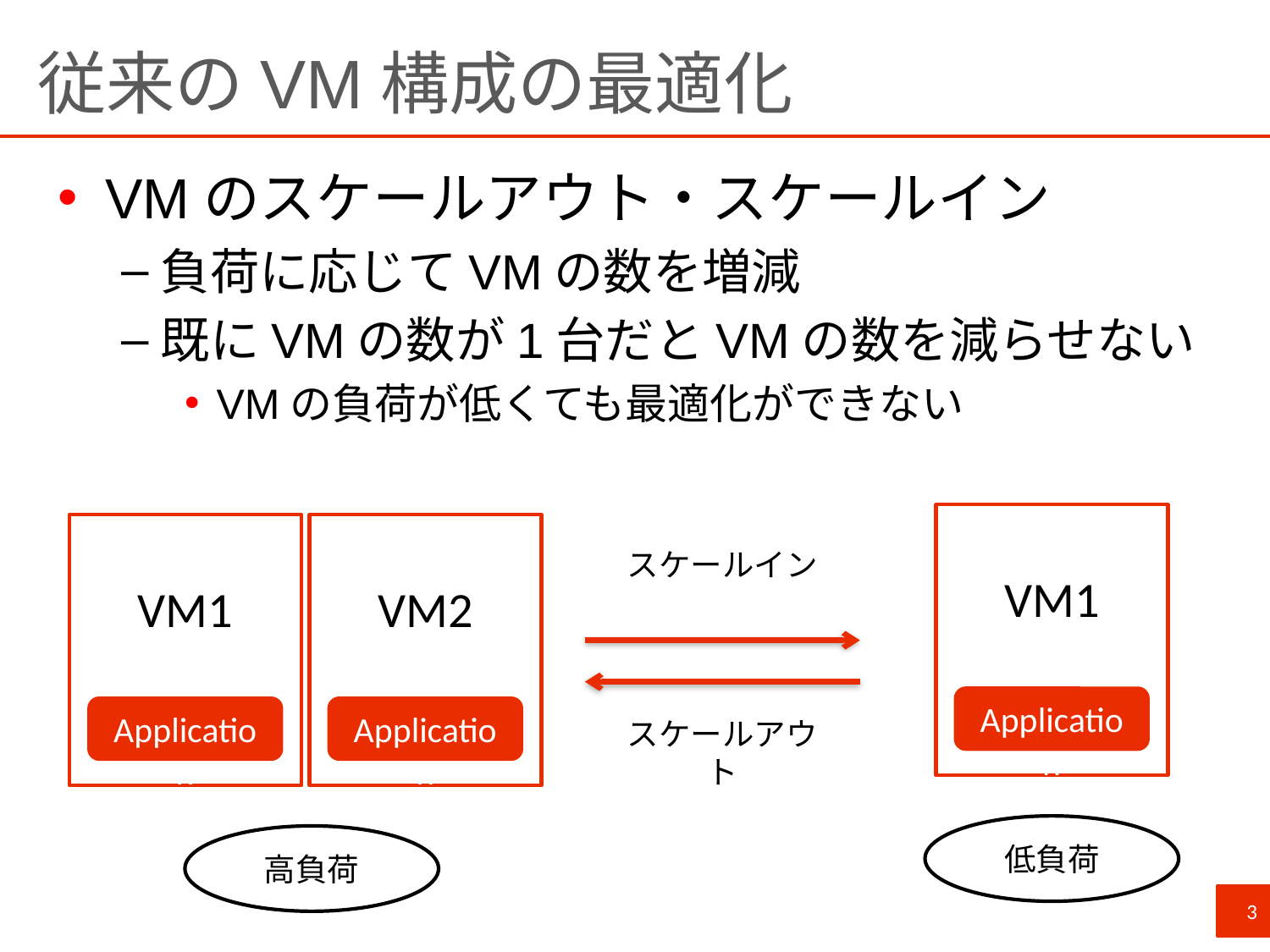

# 従来のVM構成の最適化
VMのスケールアウト・スケールイン
負荷に応じてVMの数を増減
既にVMの数が1台だとVMの数を減らせない
VMの負荷が低くても最適化ができない
VM1

Application
VM1

Application
VM2

Application
スケールイン
スケールアウト
低負荷
高負荷
3